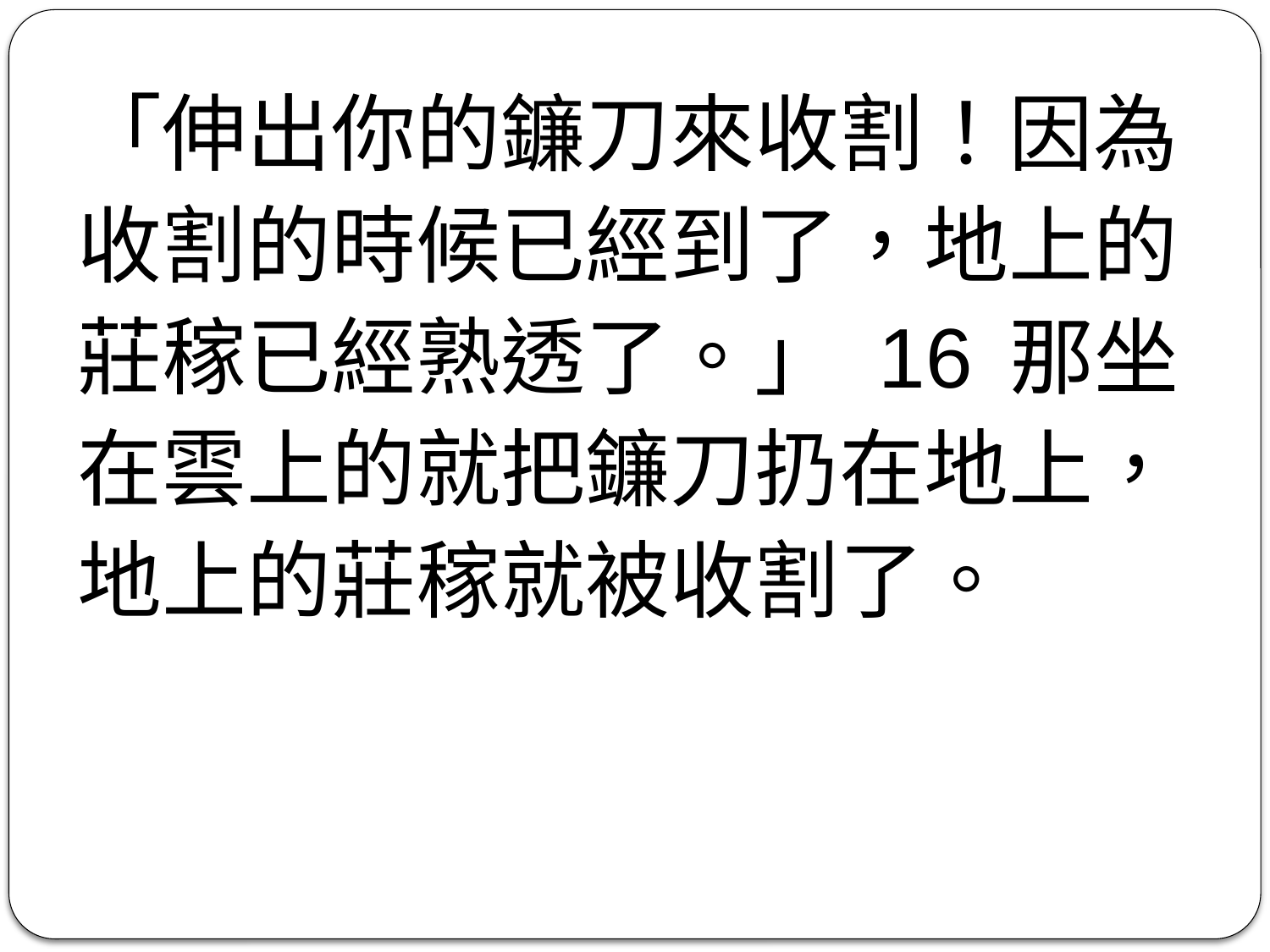

「伸出你的鐮刀來收割！因為收割的時候已經到了，地上的莊稼已經熟透了。」 16 那坐在雲上的就把鐮刀扔在地上，地上的莊稼就被收割了。